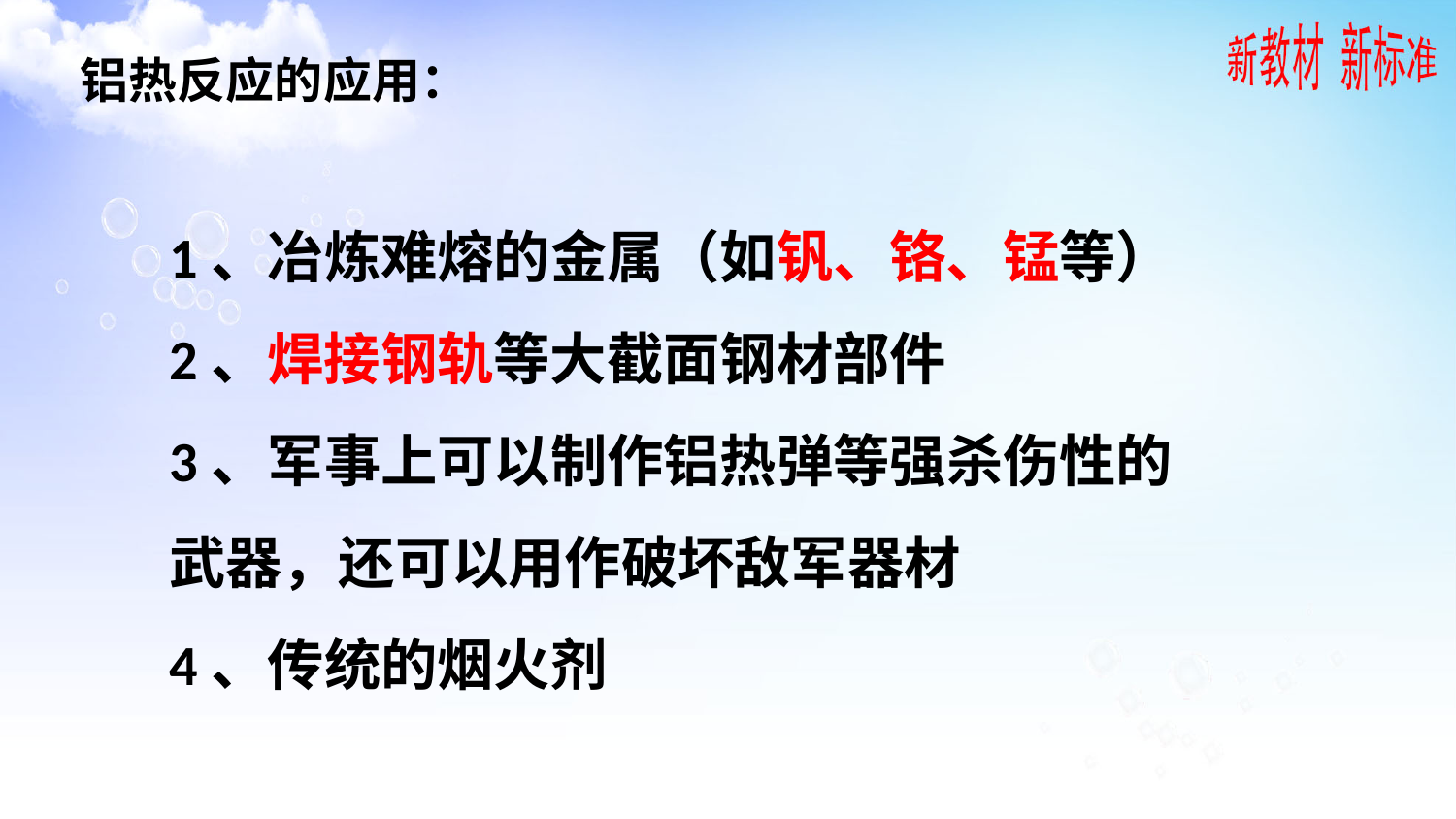

铝热反应的应用：
1、冶炼难熔的金属（如钒、铬、锰等）
2、焊接钢轨等大截面钢材部件
3、军事上可以制作铝热弹等强杀伤性的武器，还可以用作破坏敌军器材
4、传统的烟火剂